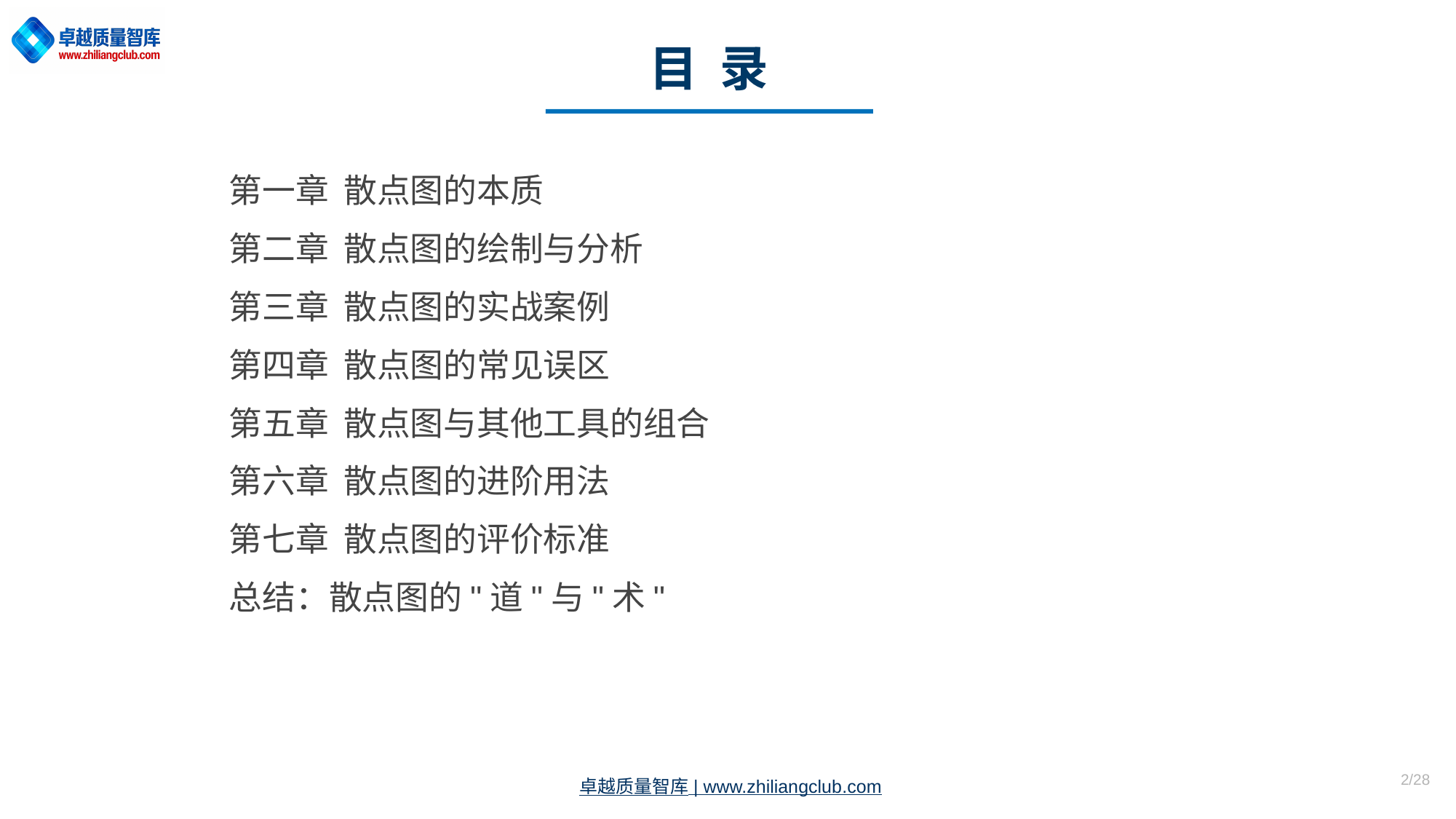

目  录

第一章  散点图的本质
第二章  散点图的绘制与分析
第三章  散点图的实战案例
第四章  散点图的常见误区
第五章  散点图与其他工具的组合
第六章  散点图的进阶用法
第七章  散点图的评价标准
总结：散点图的"道"与"术"
2/28